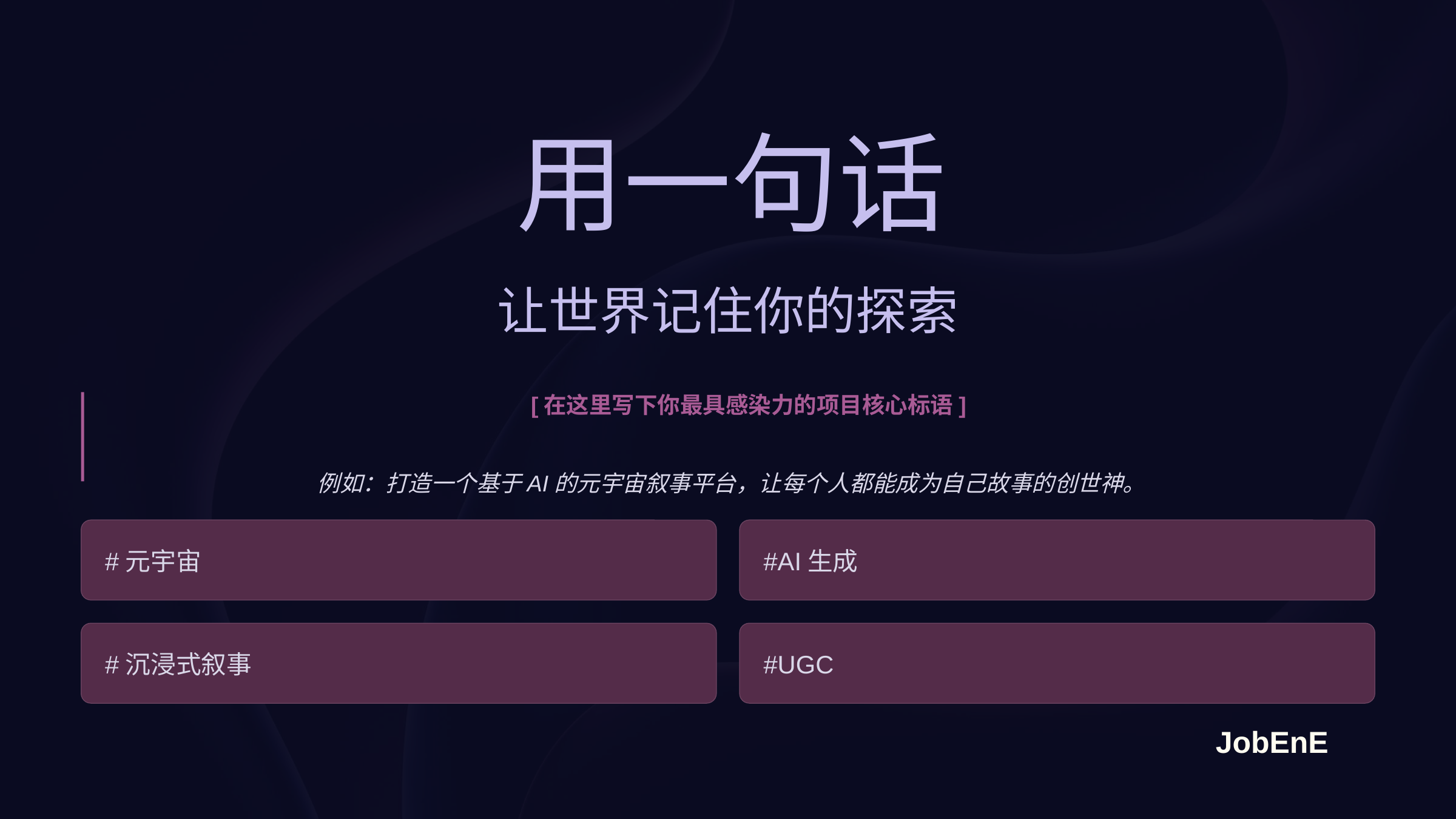

用一句话
让世界记住你的探索
[在这里写下你最具感染力的项目核心标语]

例如：打造一个基于AI的元宇宙叙事平台，让每个人都能成为自己故事的创世神。

#元宇宙
#AI生成

#沉浸式叙事
#UGC